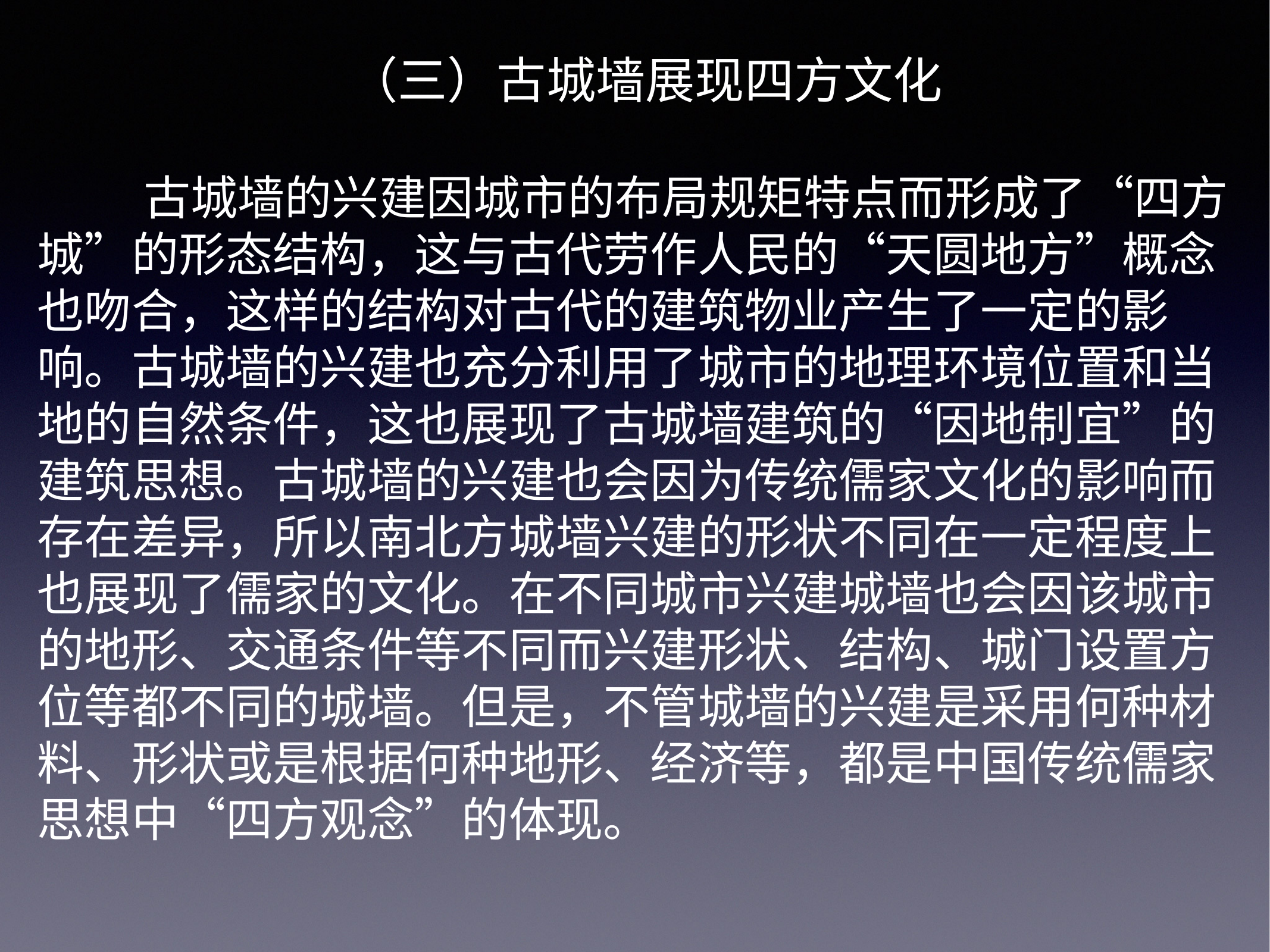

（三）古城墙展现四方文化

         古城墙的兴建因城市的布局规矩特点而形成了“四方城”的形态结构，这与古代劳作人民的“天圆地方”概念也吻合，这样的结构对古代的建筑物业产生了一定的影响。古城墙的兴建也充分利用了城市的地理环境位置和当地的自然条件，这也展现了古城墙建筑的“因地制宜”的建筑思想。古城墙的兴建也会因为传统儒家文化的影响而存在差异，所以南北方城墙兴建的形状不同在一定程度上也展现了儒家的文化。在不同城市兴建城墙也会因该城市的地形、交通条件等不同而兴建形状、结构、城门设置方位等都不同的城墙。但是，不管城墙的兴建是采用何种材料、形状或是根据何种地形、经济等，都是中国传统儒家思想中“四方观念”的体现。